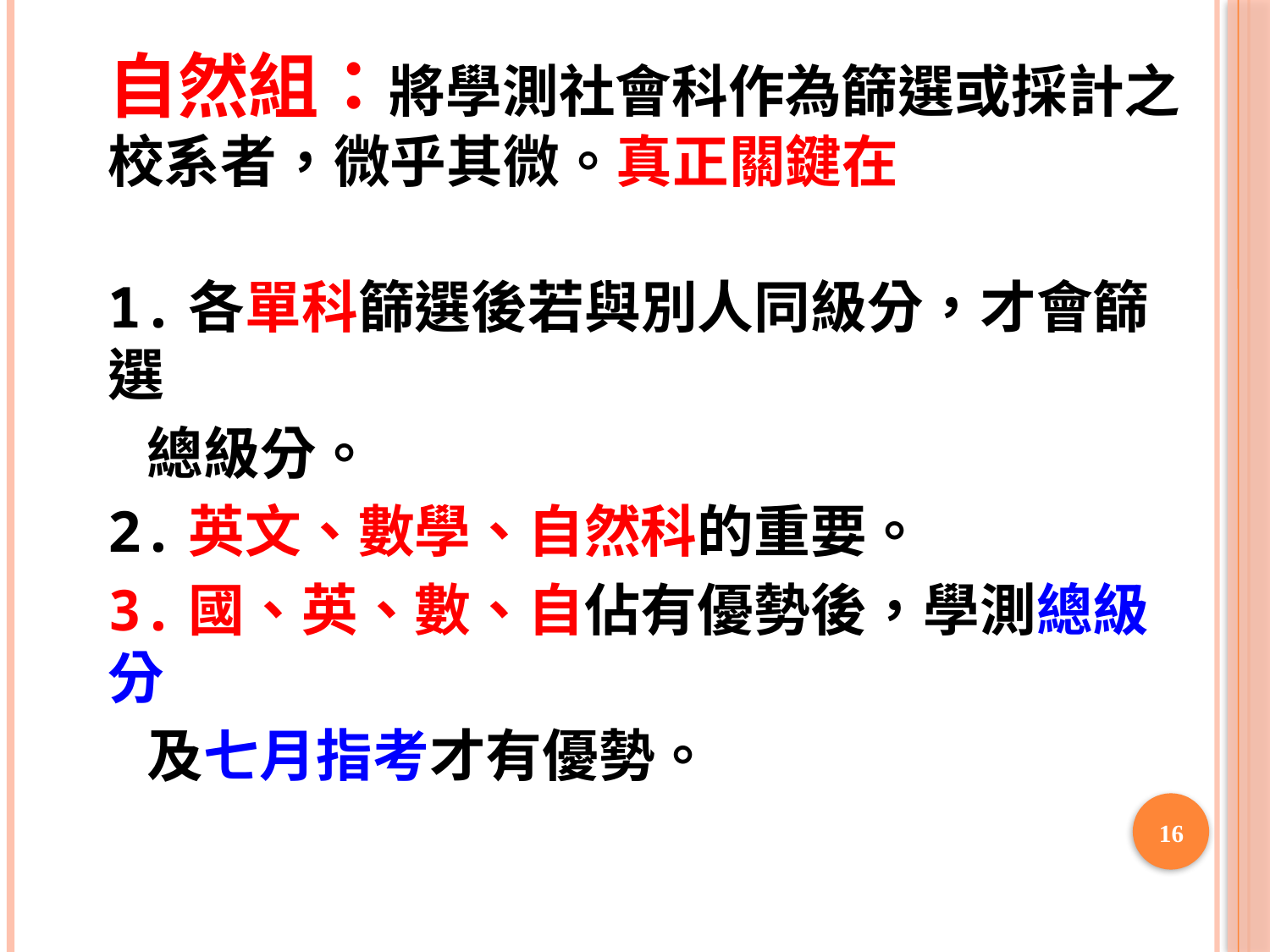

自然組：將學測社會科作為篩選或採計之校系者，微乎其微。真正關鍵在

1.各單科篩選後若與別人同級分，才會篩選
  總級分。
2.英文、數學、自然科的重要。
3.國、英、數、自佔有優勢後，學測總級分
  及七月指考才有優勢。

16